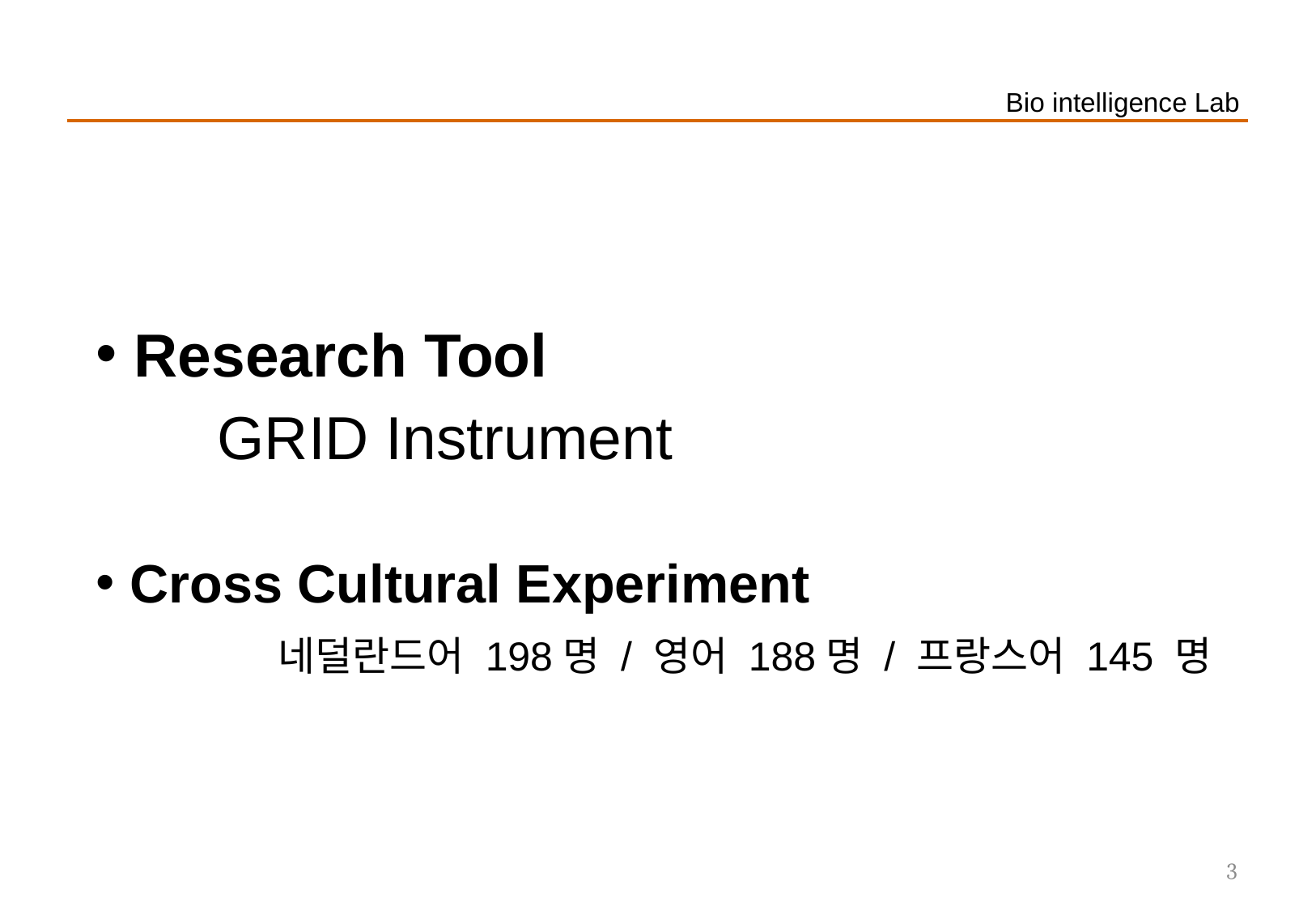

#
 Research Tool
	GRID Instrument

 Cross Cultural Experiment
	네덜란드어 198명 / 영어 188명 / 프랑스어 145 명
3